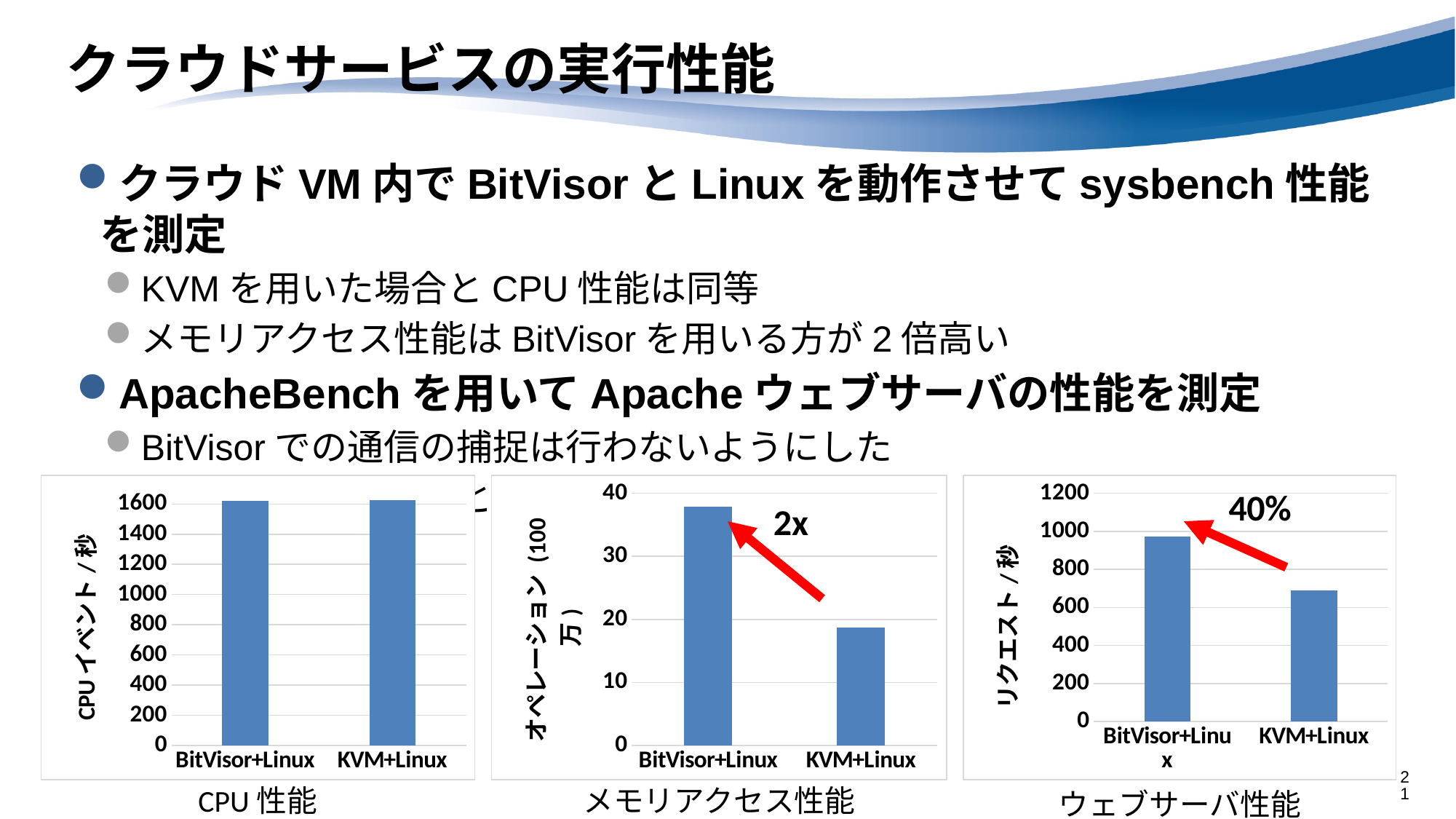

# クラウドサービスの実行性能
クラウドVM内でBitVisorとLinuxを動作させてsysbench性能を測定
KVMを用いた場合とCPU性能は同等
メモリアクセス性能はBitVisorを用いる方が2倍高い
ApacheBenchを用いてApacheウェブサーバの性能を測定
BitVisorでの通信の捕捉は行わないようにした
BitVisorを用いることで性能が40%向上

### Chart

| Category |  |
|---|---|
| BitVisor+Linux | 1622.3920000000003 |
| KVM+Linux | 1626.8700000000001 |

### Chart

| Category |  |
|---|---|
| BitVisor+Linux | 971.7139999999999 |
| KVM+Linux | 689.382 |

### Chart

| Category |  |
|---|---|
| BitVisor+Linux | 37.900091200000006 |
| KVM+Linux | 18.6799352 |
2x
21
CPU性能
メモリアクセス性能
ウェブサーバ性能